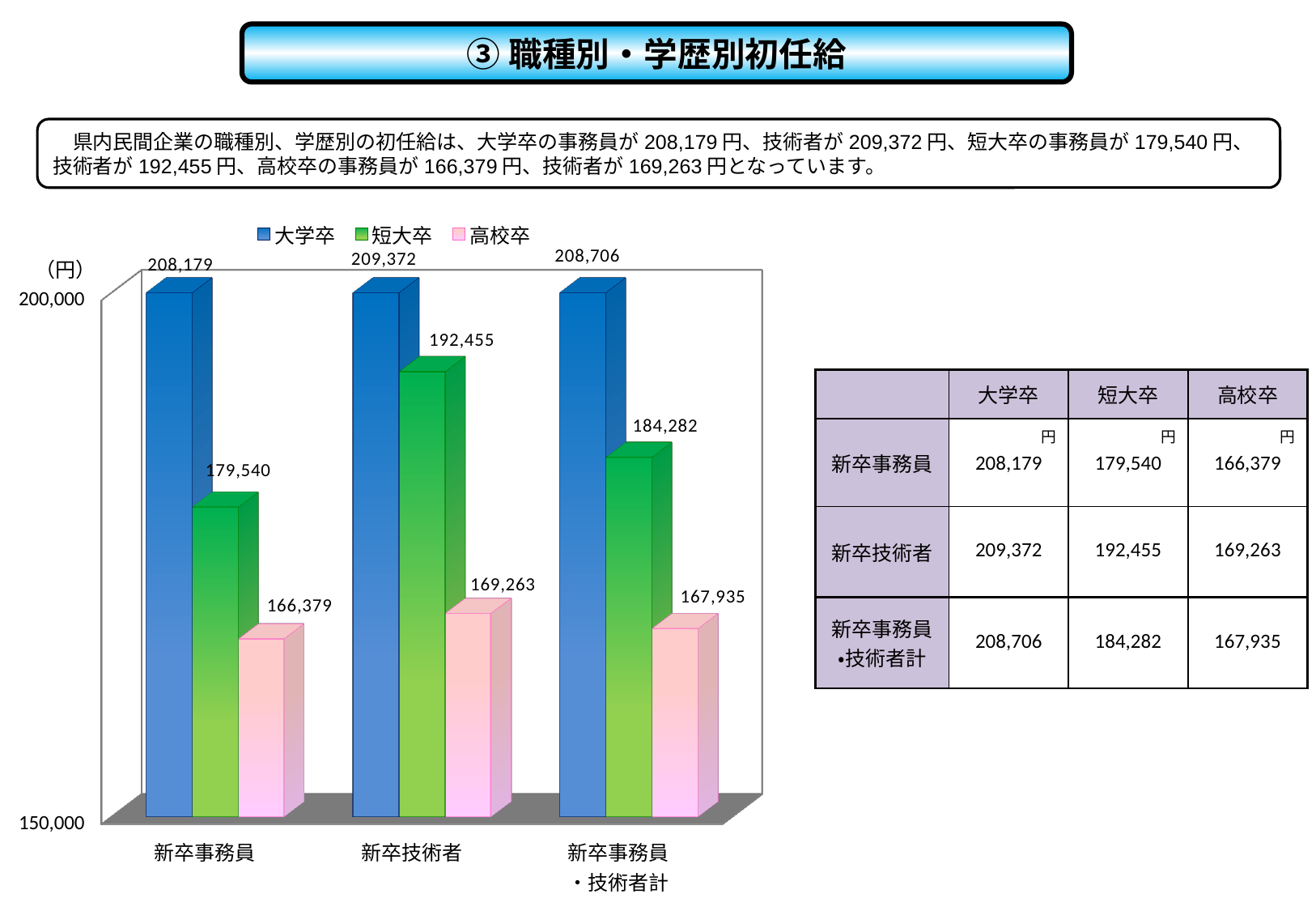

③職種別・学歴別初任給
　県内民間企業の職種別、学歴別の初任給は、大学卒の事務員が208,179円、技術者が209,372円、短大卒の事務員が179,540円、
技術者が192,455円、高校卒の事務員が166,379円、技術者が169,263円となっています。

[unsupported chart]

（円）
|  | 大学卒 | 短大卒 | 高校卒 |
| --- | --- | --- | --- |
| 新卒事務員 | 円 | 円 | 円 |
|  | 208,179 | 179,540 | 166,379 |
| 新卒技術者 | 209,372 | 192,455 | 169,263 |
| 新卒事務員 ・技術者計 | 208,706 | 184,282 | 167,935 |